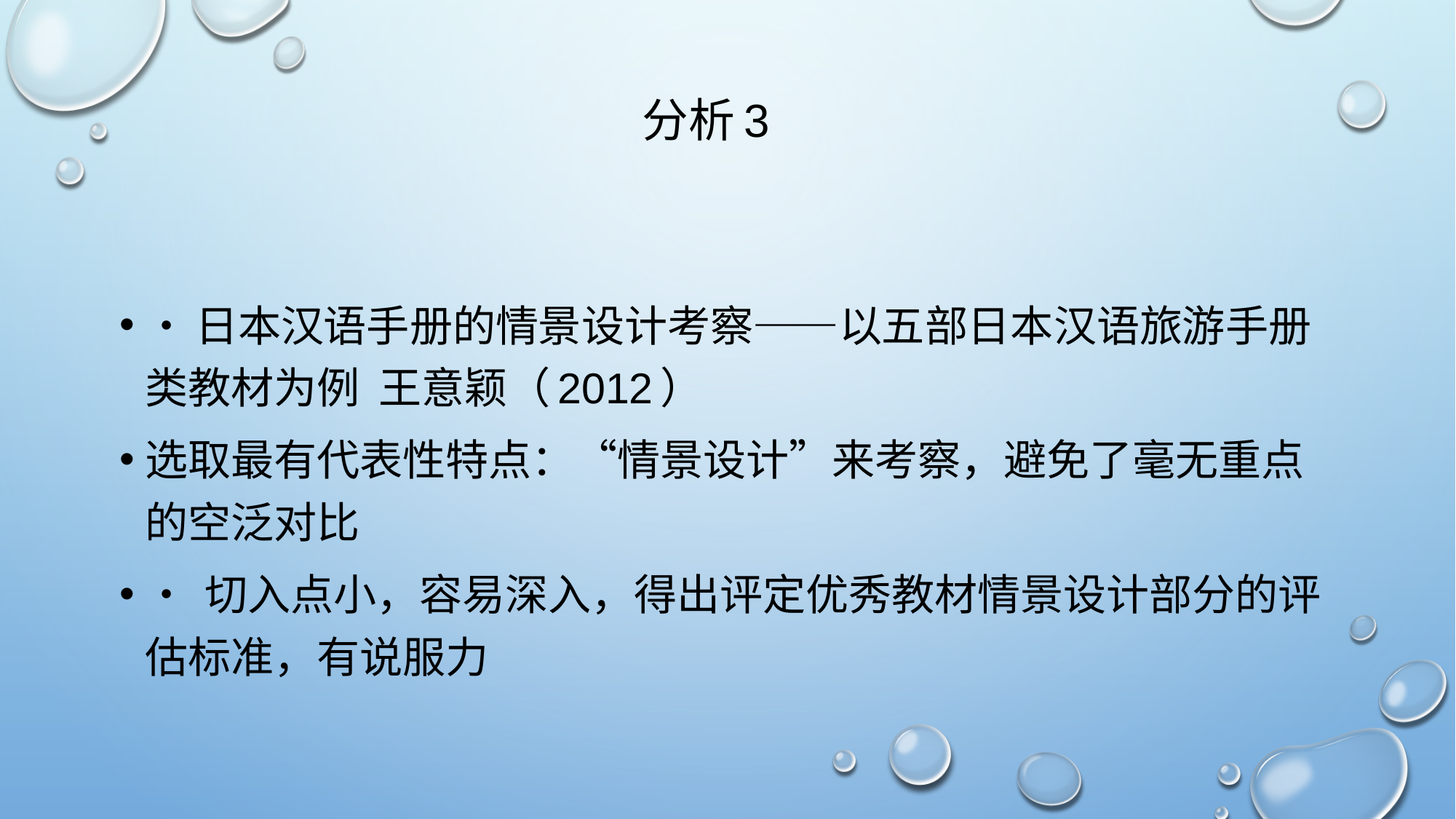

# 分析3
•日本汉语手册的情景设计考察——以五部日本汉语旅游手册类教材为例  王意颖（2012）
选取最有代表性特点：“情景设计”来考察，避免了毫无重点的空泛对比
• 切入点小，容易深入，得出评定优秀教材情景设计部分的评估标准，有说服力